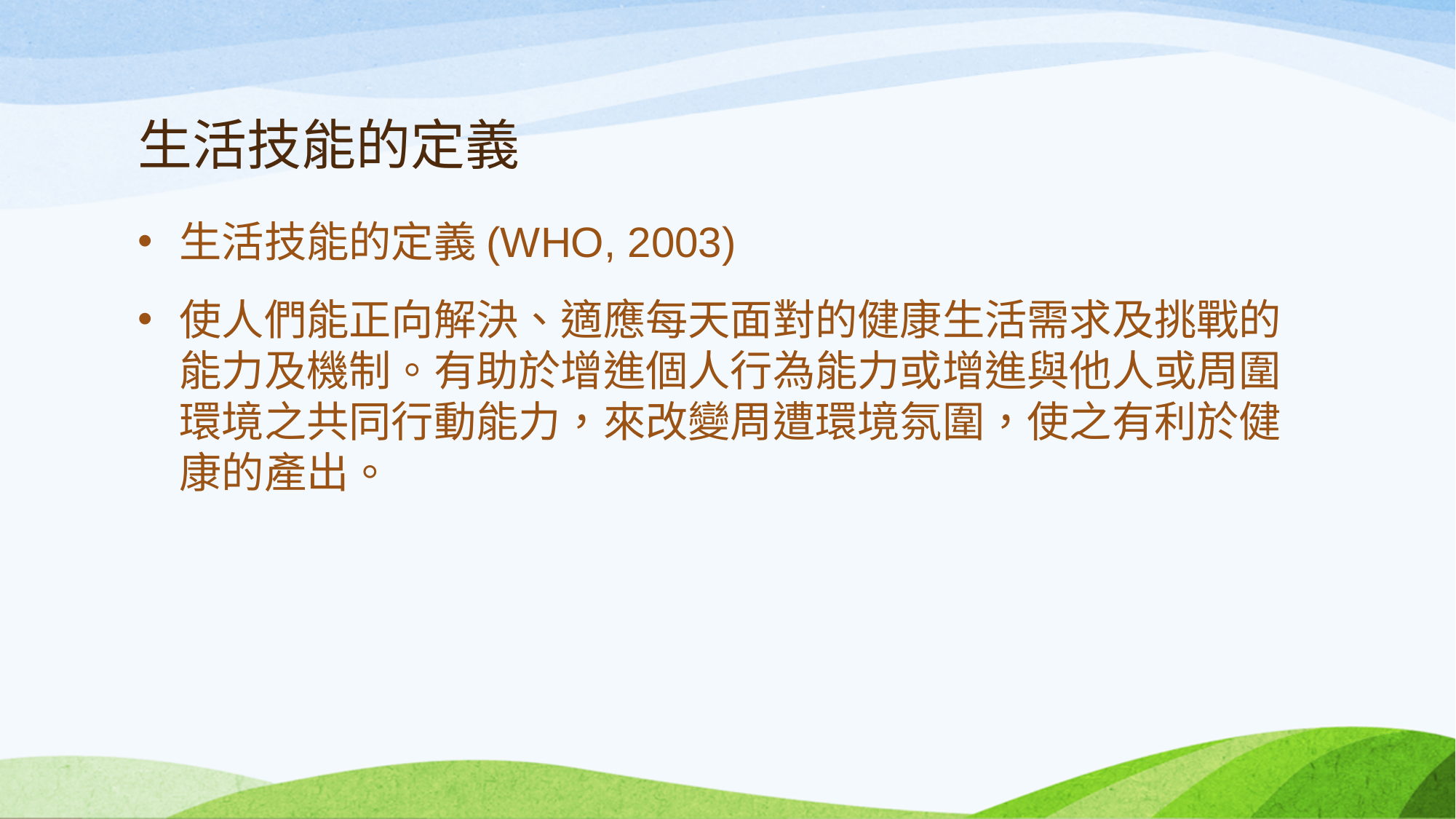

# 生活技能的定義
生活技能的定義(WHO, 2003)
使人們能正向解決、適應每天面對的健康生活需求及挑戰的能力及機制。有助於增進個人行為能力或增進與他人或周圍環境之共同行動能力，來改變周遭環境氛圍，使之有利於健康的產出。